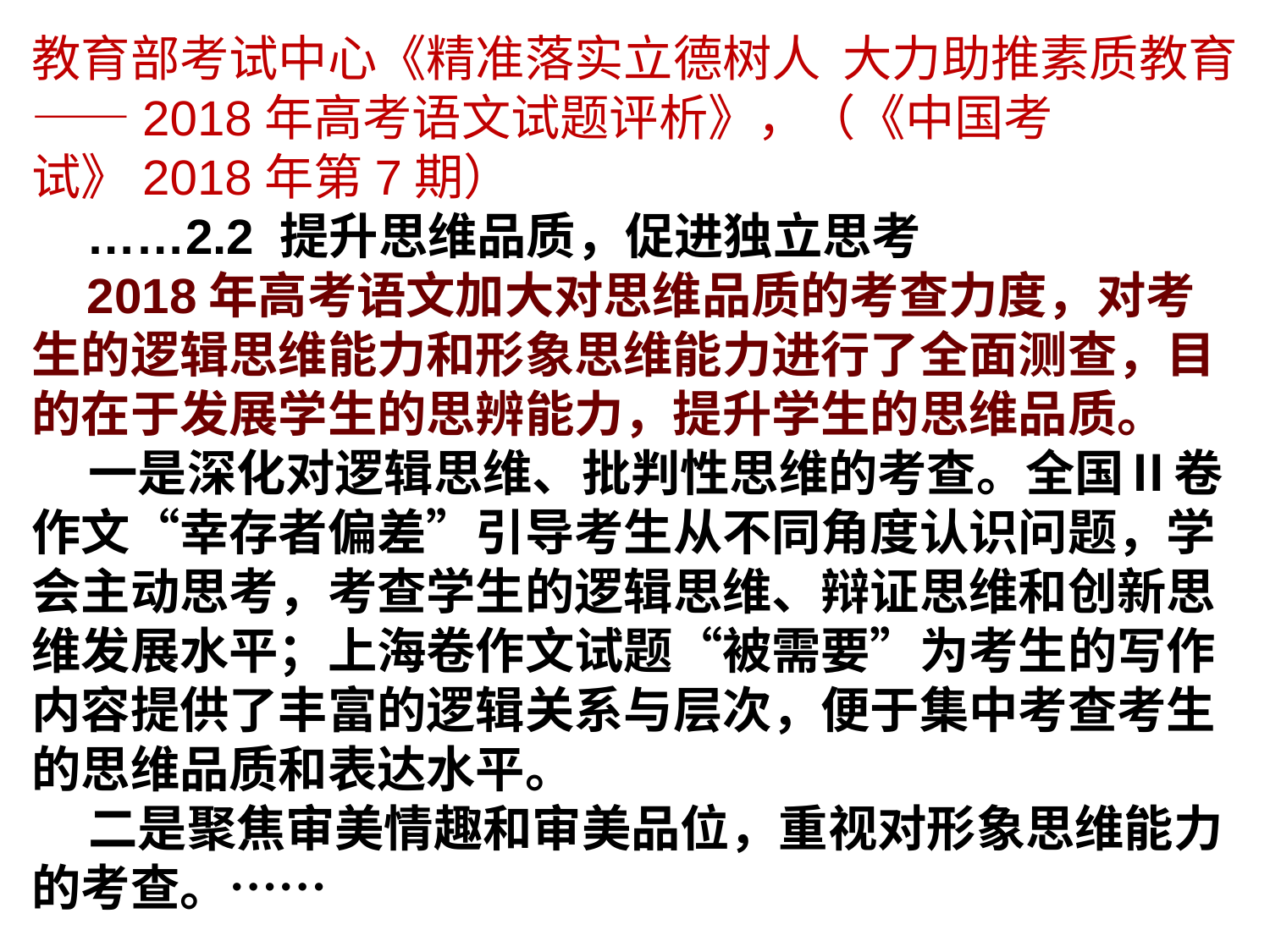

教育部考试中心《精准落实立德树人  大力助推素质教育——2018年高考语文试题评析》，（《中国考试》2018年第7期）
    ……2.2 提升思维品质，促进独立思考
    2018年高考语文加大对思维品质的考查力度，对考生的逻辑思维能力和形象思维能力进行了全面测查，目的在于发展学生的思辨能力，提升学生的思维品质。
    一是深化对逻辑思维、批判性思维的考查。全国Ⅱ卷作文“幸存者偏差”引导考生从不同角度认识问题，学会主动思考，考查学生的逻辑思维、辩证思维和创新思维发展水平；上海卷作文试题“被需要”为考生的写作内容提供了丰富的逻辑关系与层次，便于集中考查考生的思维品质和表达水平。
    二是聚焦审美情趣和审美品位，重视对形象思维能力的考查。……